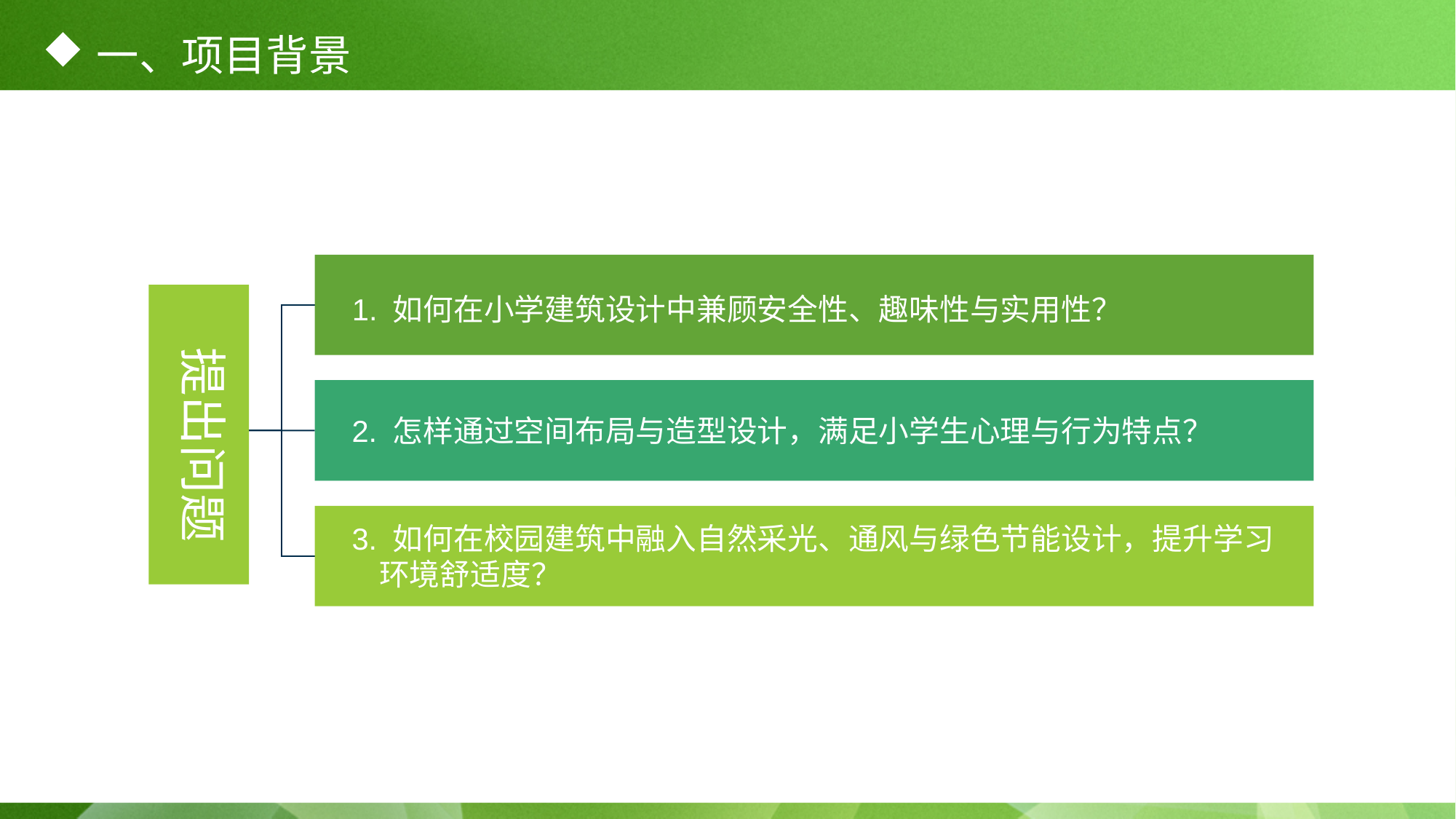

# 一、项目背景

1. 如何在小学建筑设计中兼顾安全性、趣味性与实用性？

提出问题

2. 怎样通过空间布局与造型设计，满足小学生心理与行为特点？

3. 如何在校园建筑中融入自然采光、通风与绿色节能设计，提升学习
   环境舒适度？